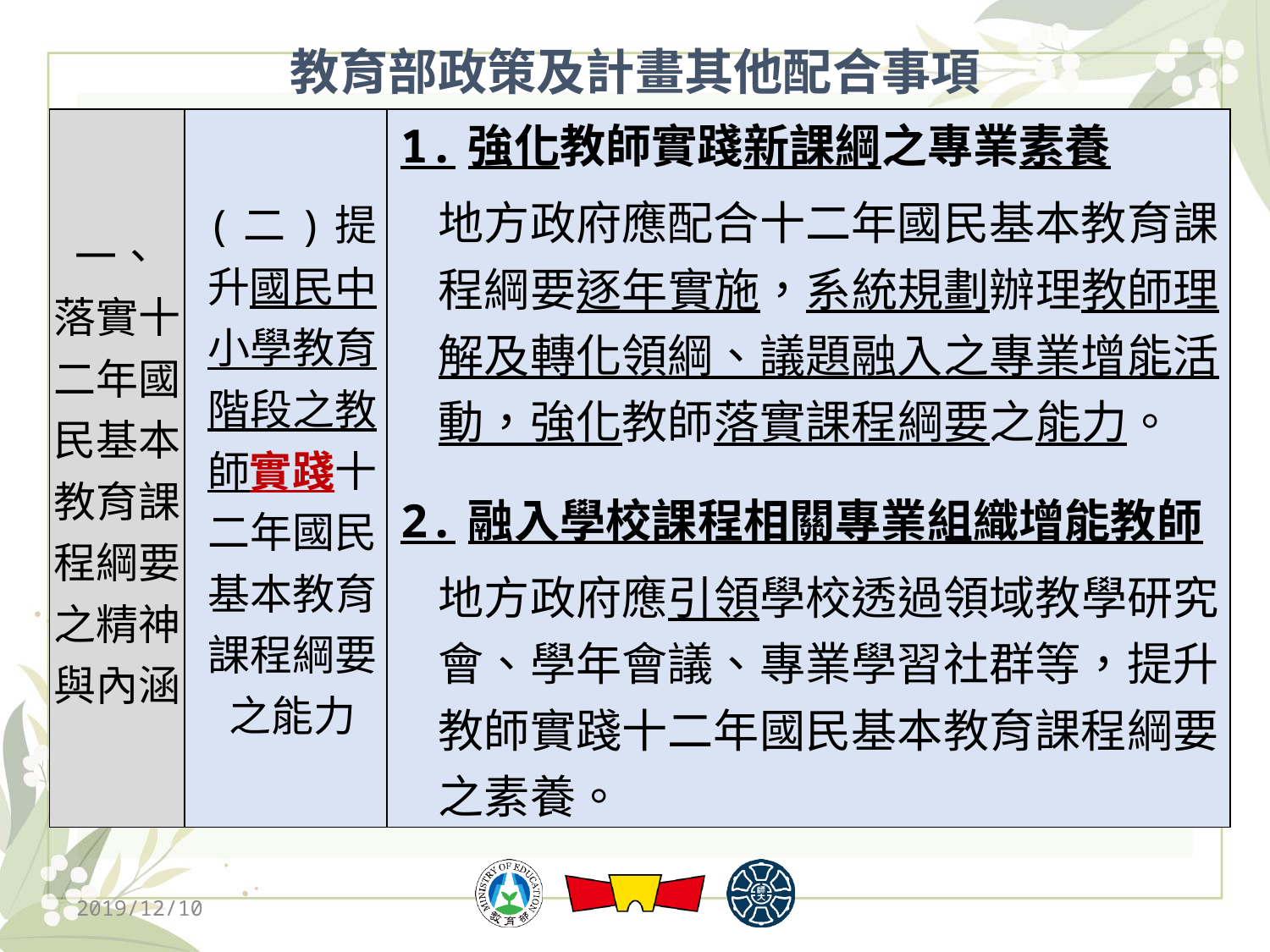

# 教育部政策及計畫其他配合事項
| 一、 落實十二年國民基本教育課程綱要之精神與內涵 | (二)提升國民中小學教育階段之教師實踐十二年國民基本教育課程綱要之能力 | 1.強化教師實踐新課綱之專業素養 地方政府應配合十二年國民基本教育課程綱要逐年實施，系統規劃辦理教師理解及轉化領綱、議題融入之專業增能活動，強化教師落實課程綱要之能力。 2.融入學校課程相關專業組織增能教師 地方政府應引領學校透過領域教學研究會、學年會議、專業學習社群等，提升教師實踐十二年國民基本教育課程綱要之素養。 |
| --- | --- | --- |

2019/12/10